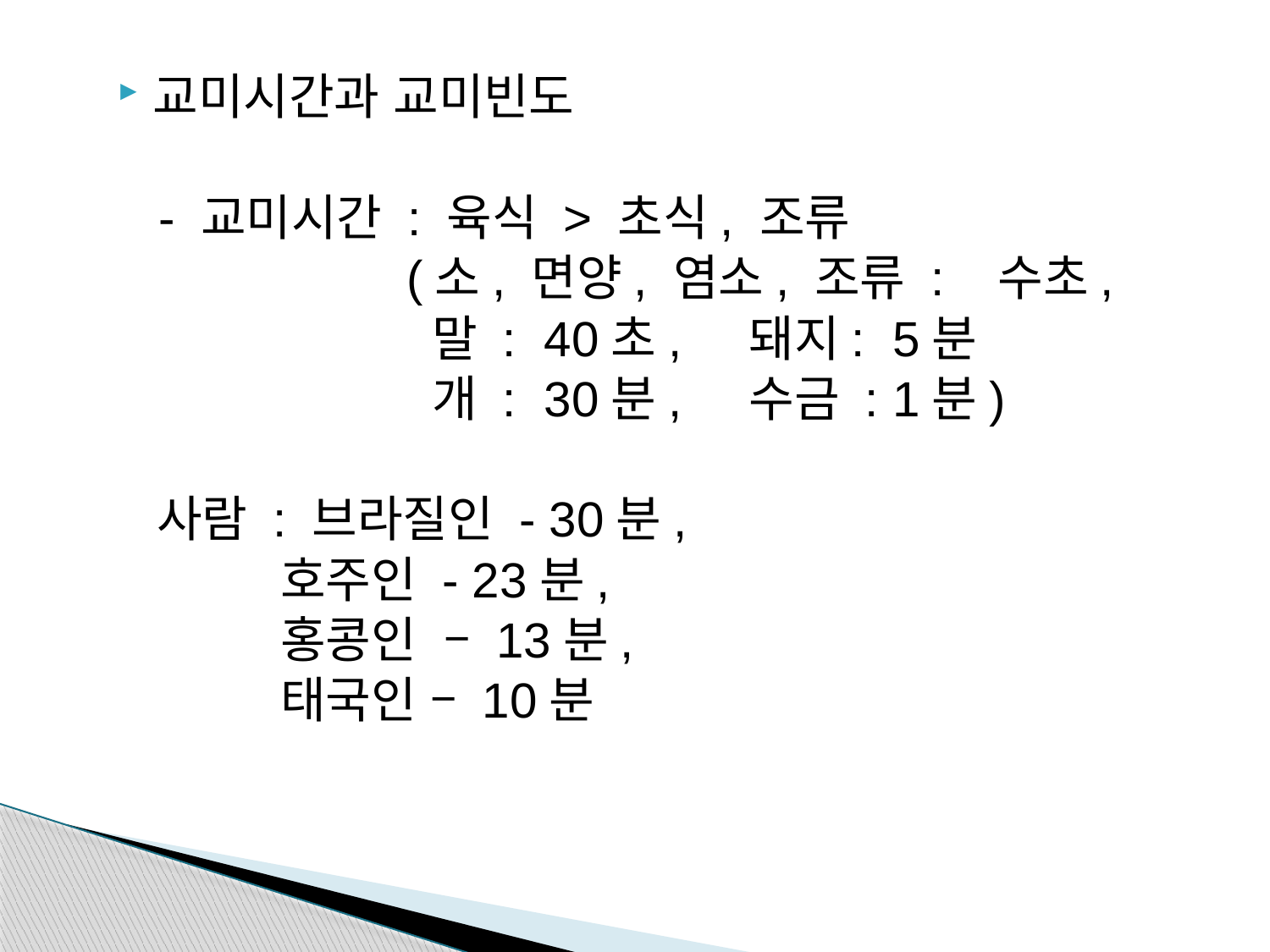

교미시간과 교미빈도

   - 교미시간 : 육식 > 초식, 조류
                     (소, 면양, 염소, 조류 :   수초,
                      말 :  40초,    돼지:  5분
                      개 :  30분,    수금 : 1분)

  사람 : 브라질인 - 30분,
           호주인 - 23분,
           홍콩인  – 13분,
           태국인 – 10분